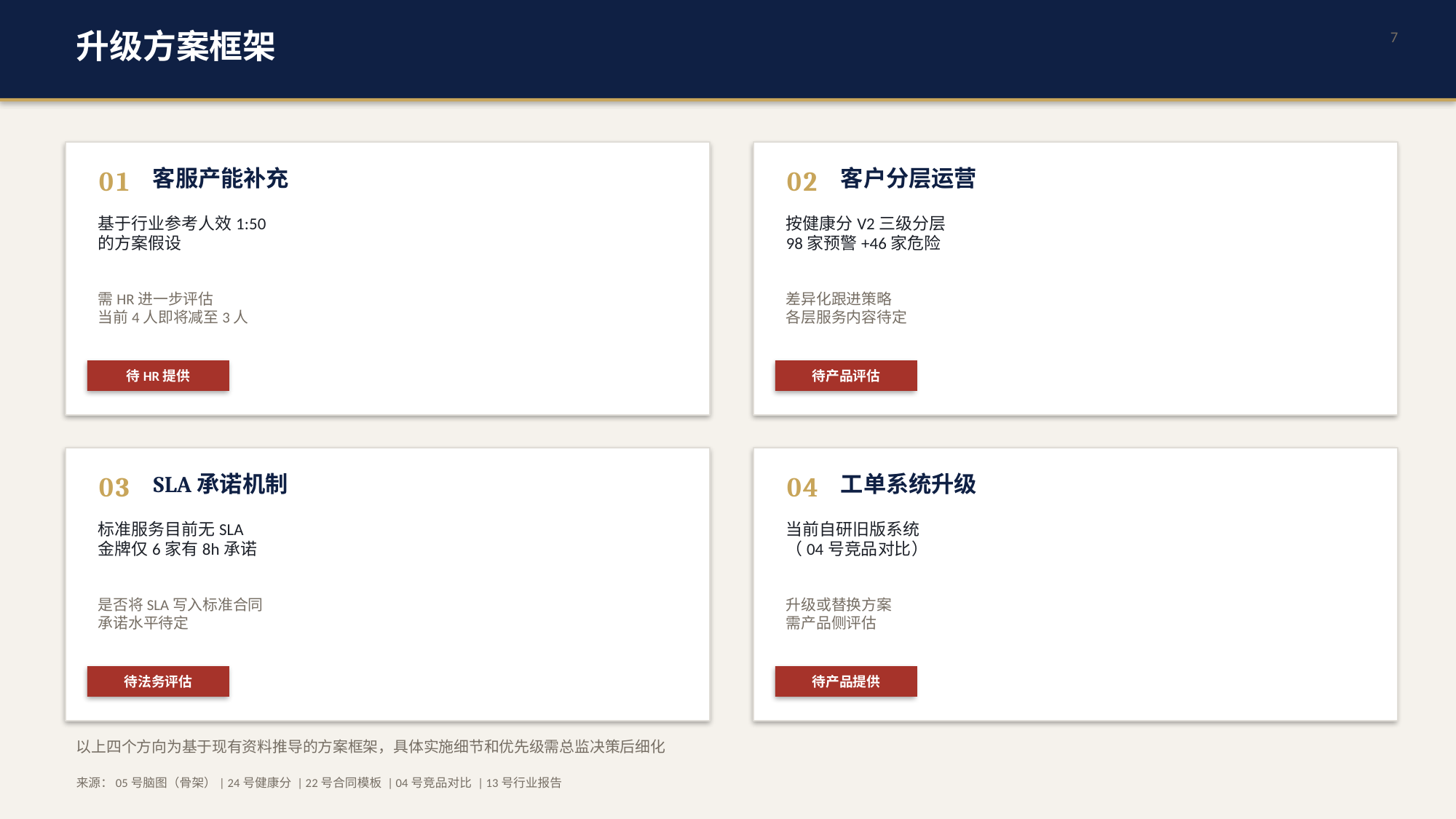

升级方案框架
7

01
客服产能补充
02
客户分层运营
基于行业参考人效1:50
的方案假设
按健康分V2三级分层
98家预警+46家危险
需HR进一步评估
当前4人即将减至3人
差异化跟进策略
各层服务内容待定
待HR提供
待产品评估

03
SLA承诺机制
04
工单系统升级
标准服务目前无SLA
金牌仅6家有8h承诺
当前自研旧版系统
（04号竞品对比）
是否将SLA写入标准合同
承诺水平待定
升级或替换方案
需产品侧评估
待法务评估
待产品提供
以上四个方向为基于现有资料推导的方案框架，具体实施细节和优先级需总监决策后细化
来源：05号脑图（骨架）| 24号健康分 | 22号合同模板 | 04号竞品对比 | 13号行业报告